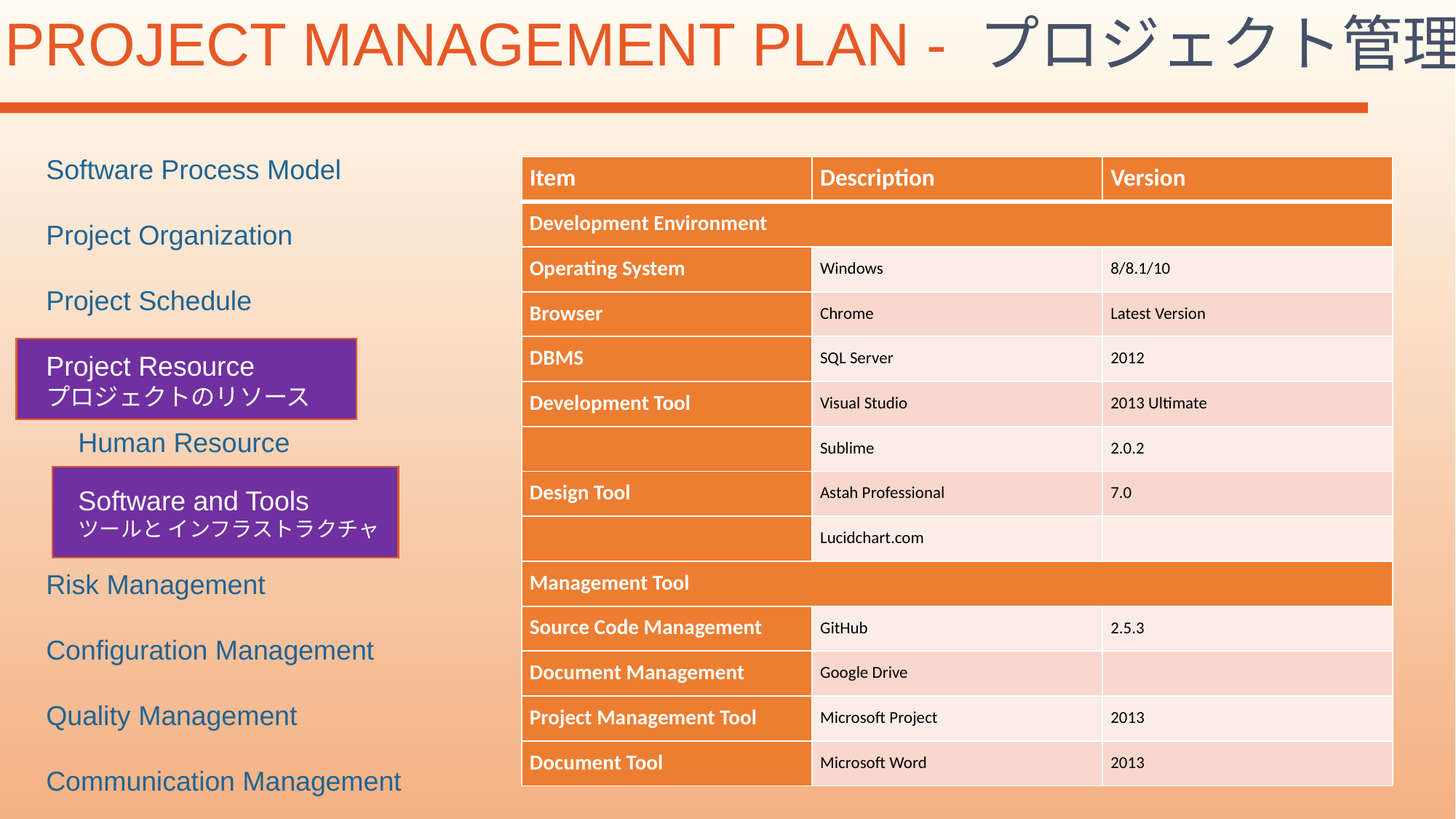

2. PROJECT MANAGEMENT PLAN - プロジェクト管理

Software Process Model

Project Organization

Project Schedule

Project Resource
プロジェクトのリソース

Risk Management

Configuration Management

Quality Management

Communication Management
| Item | Description | Version |
| --- | --- | --- |
| Development Environment |  |  |
| Operating System | Windows | 8/8.1/10 |
| Browser | Chrome | Latest Version |
| DBMS | SQL Server | 2012 |
| Development Tool | Visual Studio | 2013 Ultimate |
|  | Sublime | 2.0.2 |
| Design Tool | Astah Professional | 7.0 |
|  | Lucidchart.com |  |
| Management Tool |  |  |
| Source Code Management | GitHub | 2.5.3 |
| Document Management | Google Drive |  |
| Project Management Tool | Microsoft Project | 2013 |
| Document Tool | Microsoft Word | 2013 |

Human Resource

Software and Tools
ツールと インフラストラクチャ